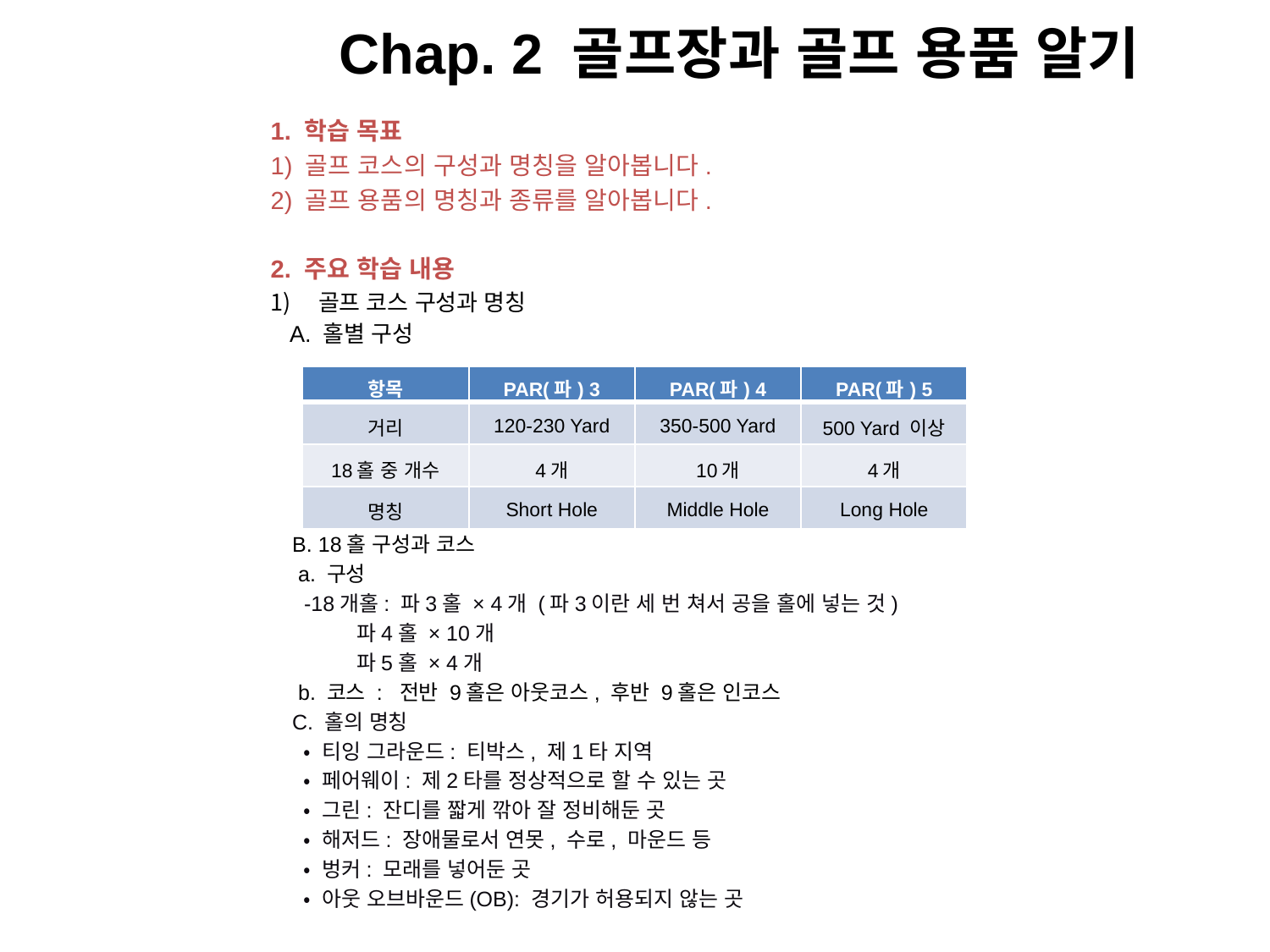

# Chap. 2 골프장과 골프 용품 알기
1. 학습 목표
1) 골프 코스의 구성과 명칭을 알아봅니다.
2) 골프 용품의 명칭과 종류를 알아봅니다.

2. 주요 학습 내용
골프 코스 구성과 명칭
   A. 홀별 구성

| 항목 | PAR(파) 3 | PAR(파) 4 | PAR(파) 5 |
| --- | --- | --- | --- |
| 거리 | 120-230 Yard | 350-500 Yard | 500 Yard 이상 |
| 18홀 중 개수 | 4개 | 10개 | 4개 |
| 명칭 | Short Hole | Middle Hole | Long Hole |
  B. 18홀 구성과 코스
   a. 구성
    -18개홀: 파3홀 × 4개 (파3이란 세 번 쳐서 공을 홀에 넣는 것)
            파4홀 × 10개
            파5홀 × 4개
   b. 코스 :  전반 9홀은 아웃코스, 후반 9홀은 인코스
  C. 홀의 명칭
    • 티잉 그라운드: 티박스, 제1타 지역
    • 페어웨이: 제2타를 정상적으로 할 수 있는 곳
    • 그린: 잔디를 짧게 깎아 잘 정비해둔 곳
    • 해저드: 장애물로서 연못, 수로, 마운드 등
    • 벙커: 모래를 넣어둔 곳
    • 아웃 오브바운드(OB): 경기가 허용되지 않는 곳